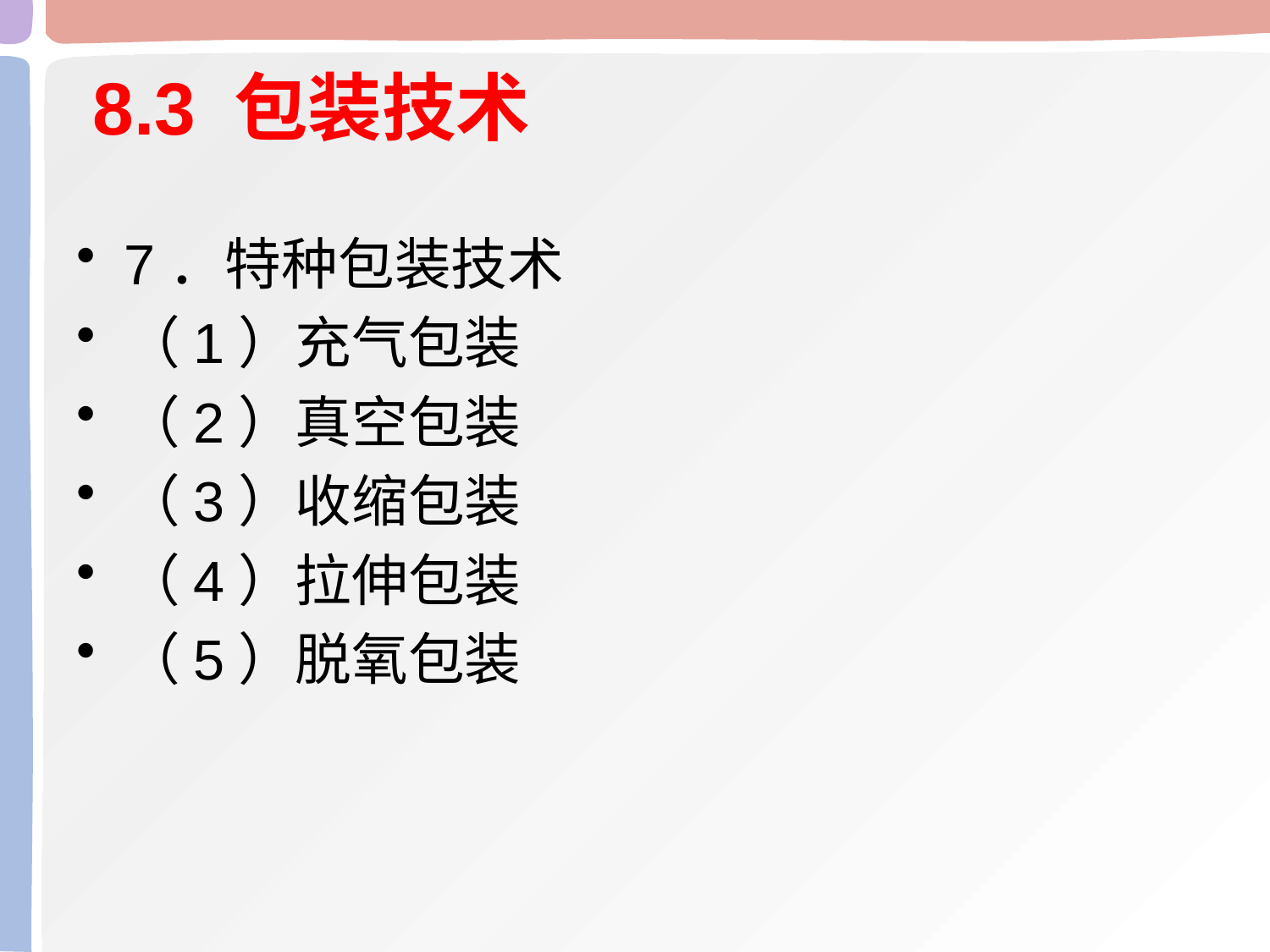

# 8.3 包装技术
7．特种包装技术
（1）充气包装
（2）真空包装
（3）收缩包装
（4）拉伸包装
（5）脱氧包装